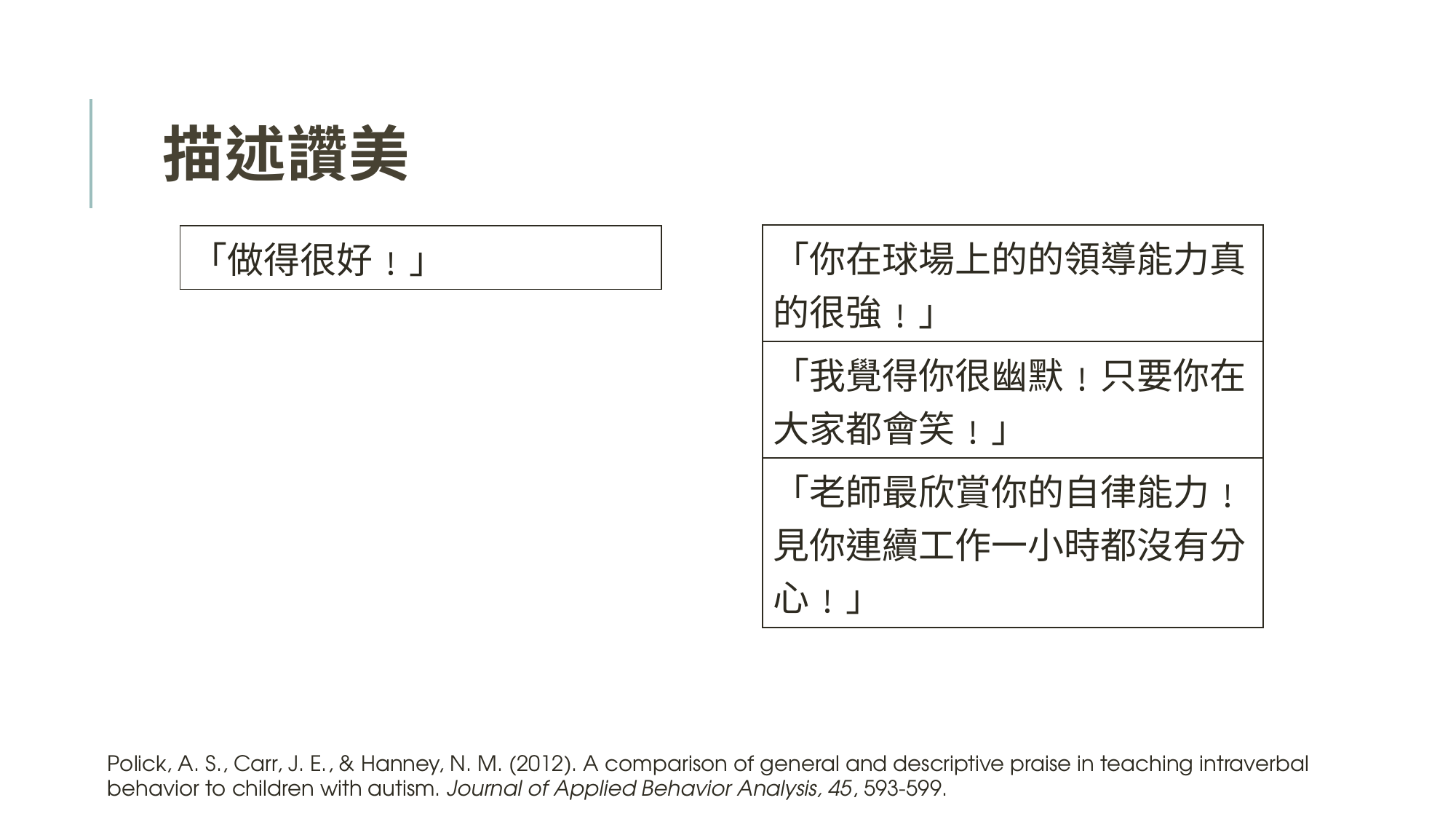

# 描述讚美
|  |
| --- |
| 「你在球場上的的領導能力真的很強﹗」 |
| 「我覺得你很幽默﹗只要你在大家都會笑﹗」 |
| 「老師最欣賞你的自律能力﹗見你連續工作一小時都沒有分心﹗」 |
|  |
| --- |
| 「做得很好﹗」 |
Polick, A. S., Carr, J. E., & Hanney, N. M. (2012). A comparison of general and descriptive praise in teaching intraverbal behavior to children with autism. Journal of Applied Behavior Analysis, 45, 593-599.